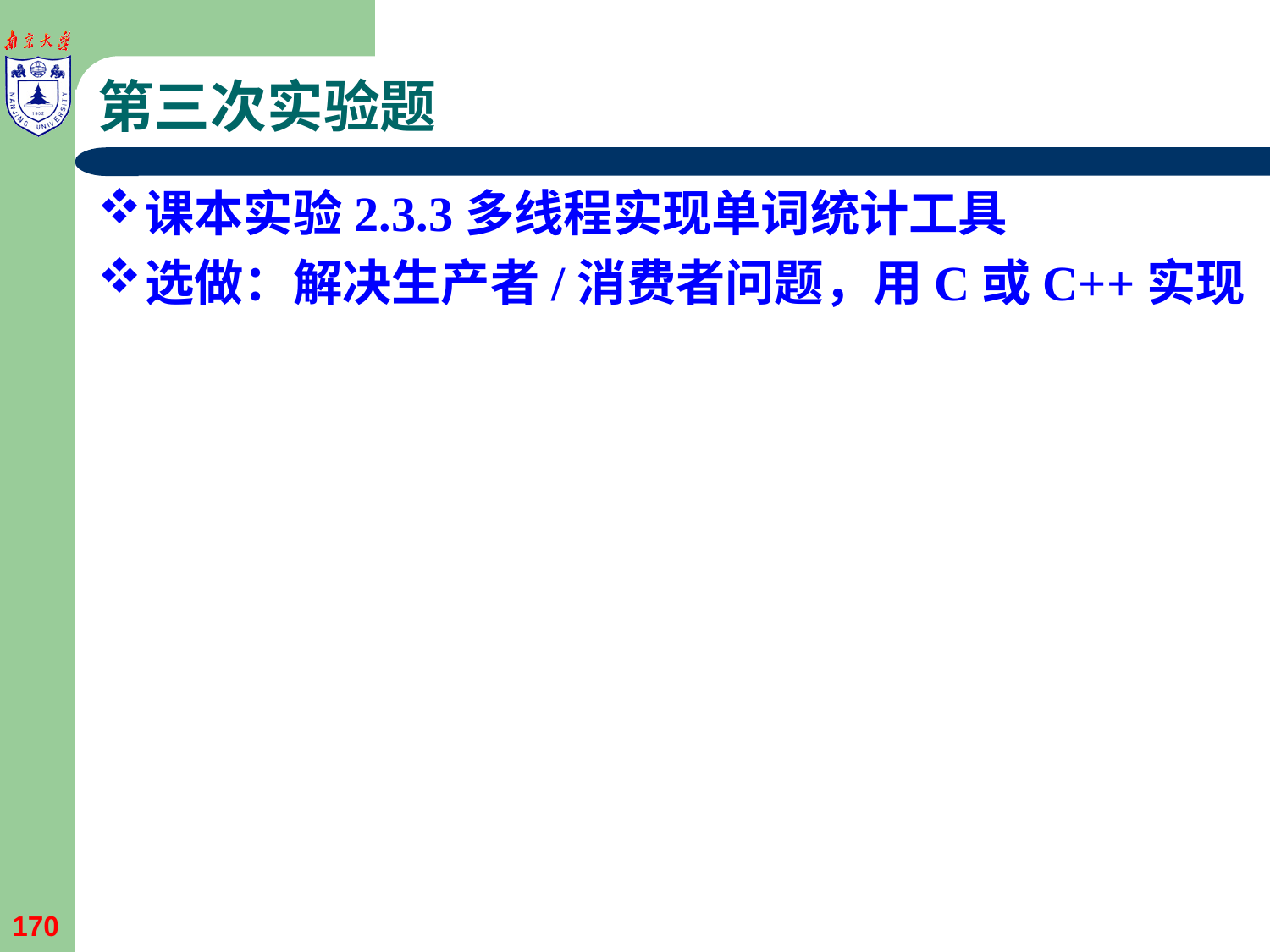

# 第三次实验题
课本实验2.3.3多线程实现单词统计工具
选做：解决生产者/消费者问题，用C或C++实现
170